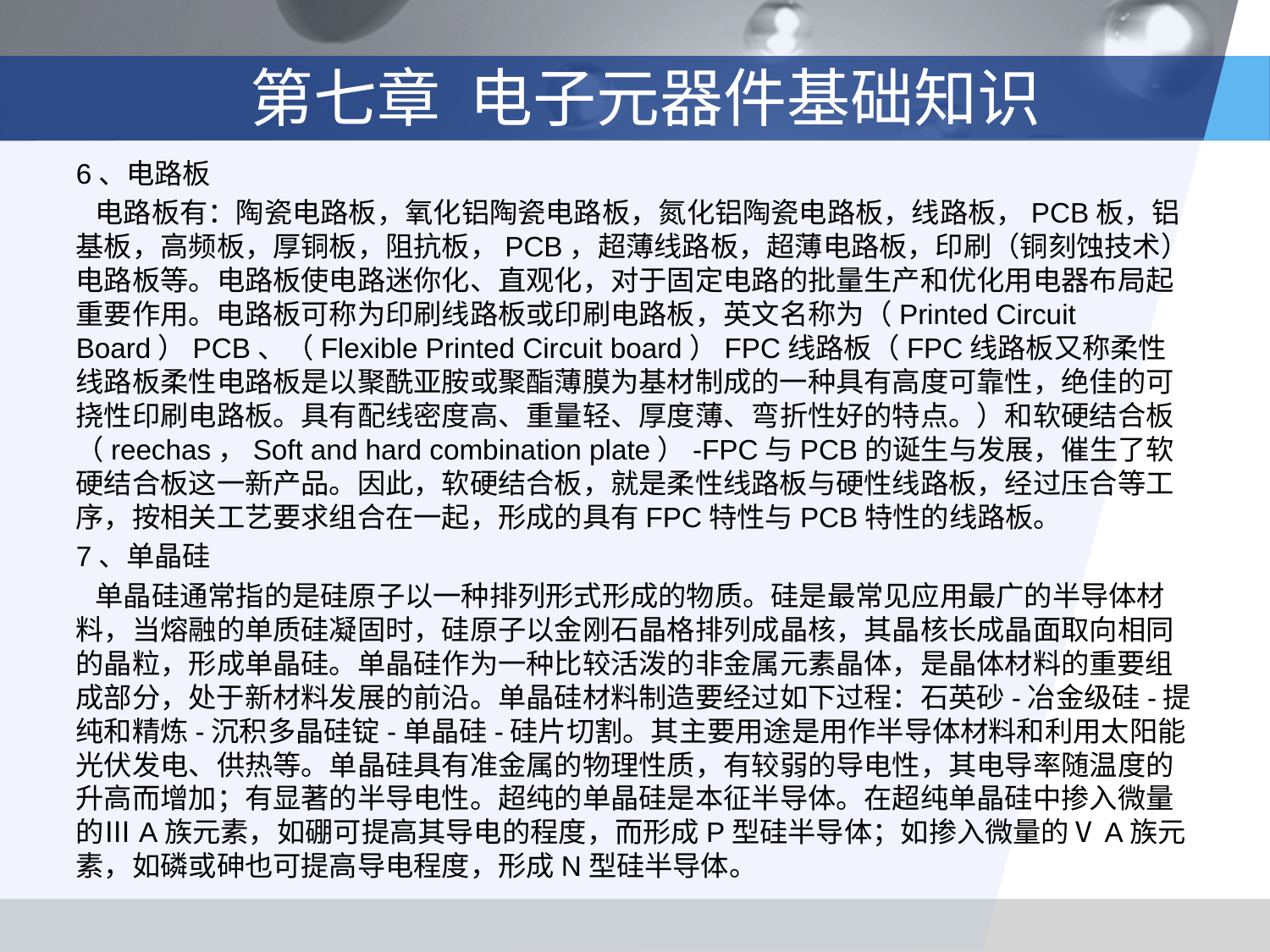

# 第七章  电子元器件基础知识
6、电路板
  电路板有：陶瓷电路板，氧化铝陶瓷电路板，氮化铝陶瓷电路板，线路板，PCB板，铝基板，高频板，厚铜板，阻抗板，PCB，超薄线路板，超薄电路板，印刷（铜刻蚀技术）电路板等。电路板使电路迷你化、直观化，对于固定电路的批量生产和优化用电器布局起重要作用。电路板可称为印刷线路板或印刷电路板，英文名称为（Printed Circuit Board）PCB、（Flexible Printed Circuit board）FPC线路板（FPC线路板又称柔性线路板柔性电路板是以聚酰亚胺或聚酯薄膜为基材制成的一种具有高度可靠性，绝佳的可挠性印刷电路板。具有配线密度高、重量轻、厚度薄、弯折性好的特点。）和软硬结合板（reechas，Soft and hard combination plate）-FPC与PCB的诞生与发展，催生了软硬结合板这一新产品。因此，软硬结合板，就是柔性线路板与硬性线路板，经过压合等工序，按相关工艺要求组合在一起，形成的具有FPC特性与PCB特性的线路板。
7、单晶硅
  单晶硅通常指的是硅原子以一种排列形式形成的物质。硅是最常见应用最广的半导体材料，当熔融的单质硅凝固时，硅原子以金刚石晶格排列成晶核，其晶核长成晶面取向相同的晶粒，形成单晶硅。单晶硅作为一种比较活泼的非金属元素晶体，是晶体材料的重要组成部分，处于新材料发展的前沿。单晶硅材料制造要经过如下过程：石英砂-冶金级硅-提纯和精炼-沉积多晶硅锭-单晶硅-硅片切割。其主要用途是用作半导体材料和利用太阳能光伏发电、供热等。单晶硅具有准金属的物理性质，有较弱的导电性，其电导率随温度的升高而增加；有显著的半导电性。超纯的单晶硅是本征半导体。在超纯单晶硅中掺入微量的ⅢA族元素，如硼可提高其导电的程度，而形成P型硅半导体；如掺入微量的ⅤA族元素，如磷或砷也可提高导电程度，形成N型硅半导体。